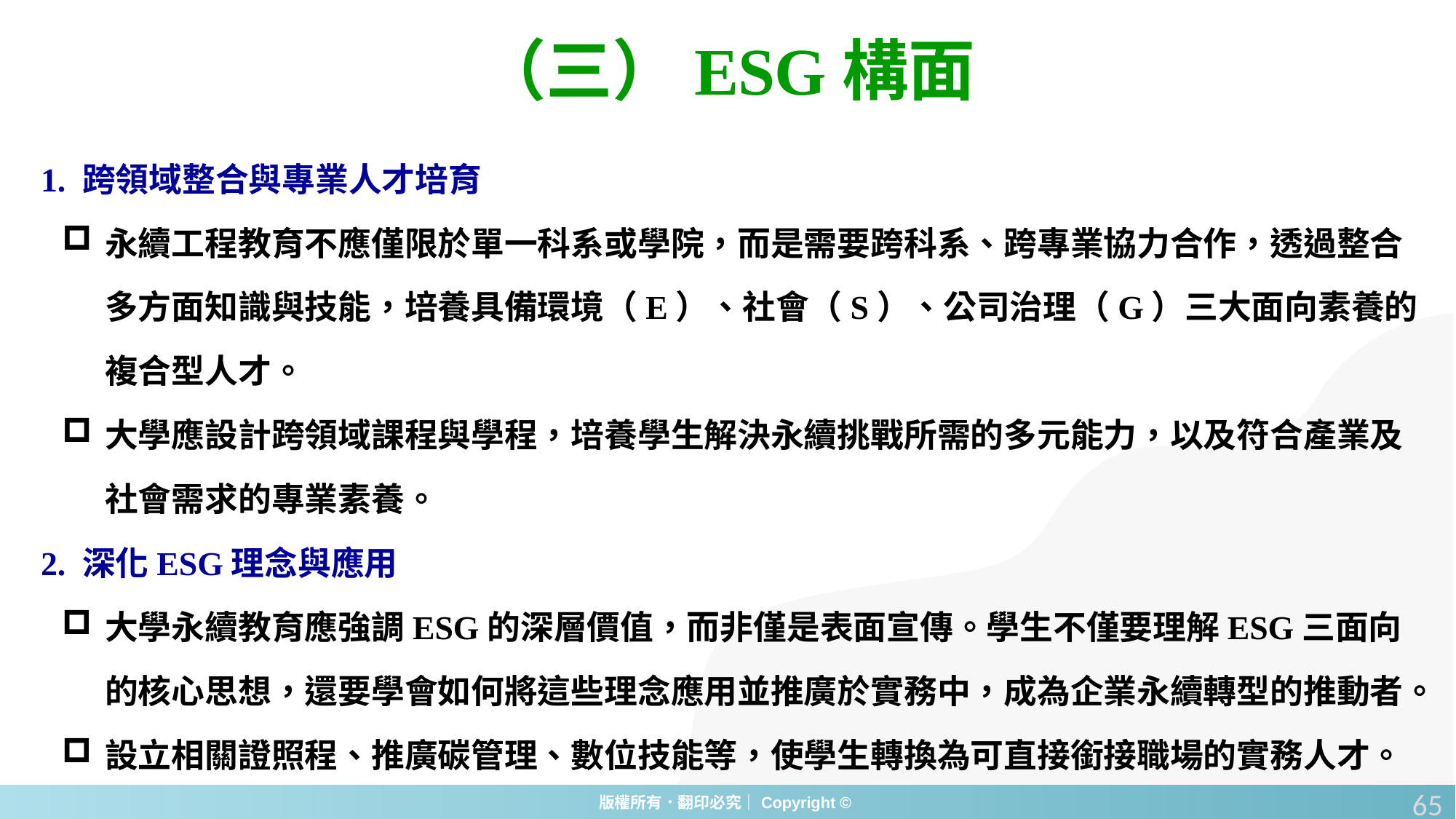

（三）ESG構面
1. 跨領域整合與專業人才培育
永續工程教育不應僅限於單一科系或學院，而是需要跨科系、跨專業協力合作，透過整合多方面知識與技能，培養具備環境（E）、社會（S）、公司治理（G）三大面向素養的複合型人才。
大學應設計跨領域課程與學程，培養學生解決永續挑戰所需的多元能力，以及符合產業及社會需求的專業素養。
2. 深化ESG理念與應用
大學永續教育應強調ESG的深層價值，而非僅是表面宣傳。學生不僅要理解ESG三面向的核心思想，還要學會如何將這些理念應用並推廣於實務中，成為企業永續轉型的推動者。
設立相關證照程、推廣碳管理、數位技能等，使學生轉換為可直接銜接職場的實務人才。
65